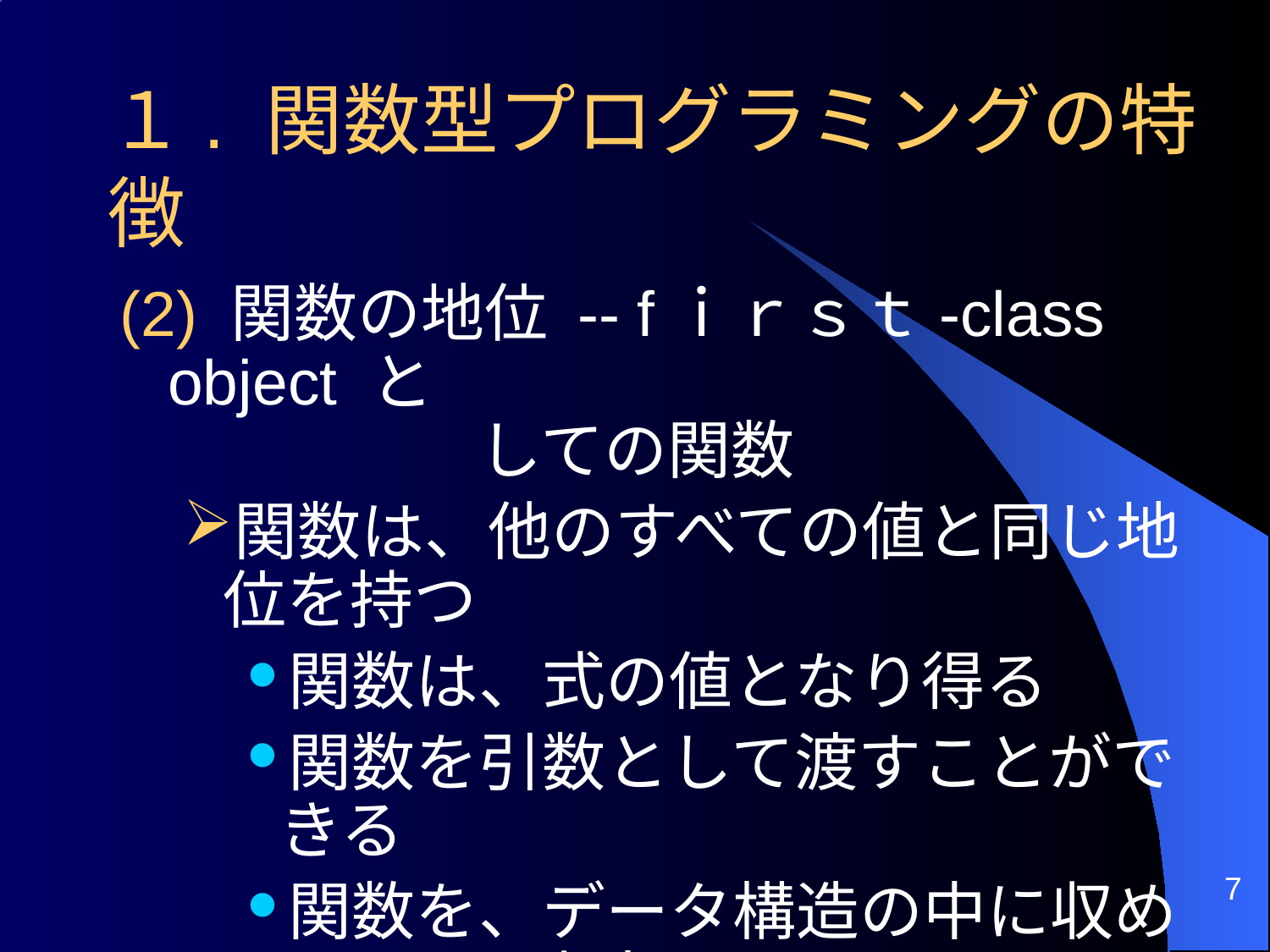

１. 関数型プログラミングの特徴
(2) 関数の地位 -- fｉｒｓｔ-class object と
                      しての関数
関数は、他のすべての値と同じ地位を持つ
関数は、式の値となり得る
関数を引数として渡すことができる
関数を、データ構造の中に収めることも出来る
7